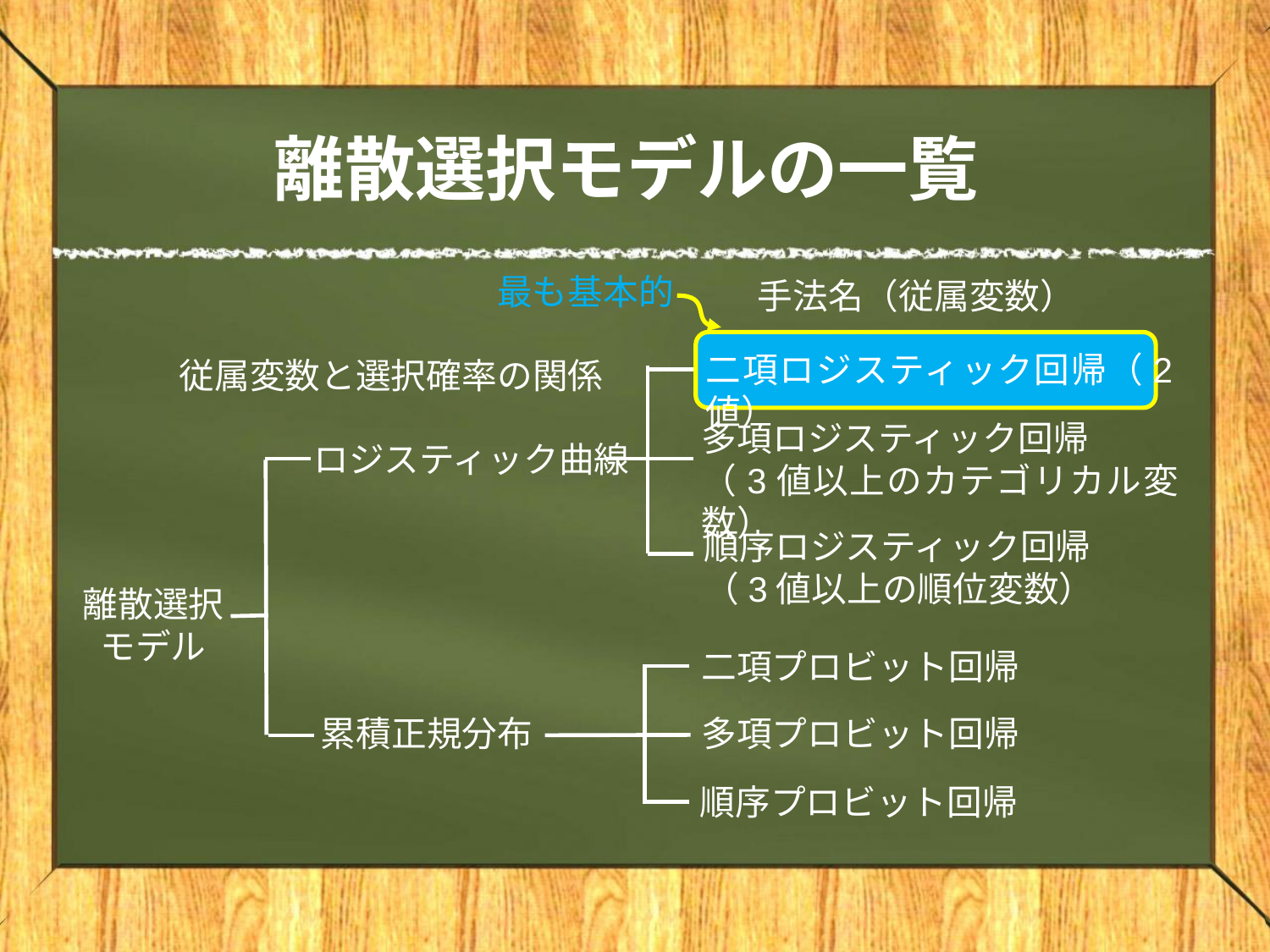

# 離散選択モデルの一覧
最も基本的
手法名（従属変数）

二項ロジスティック回帰（2値）
従属変数と選択確率の関係
多項ロジスティック回帰
（3値以上のカテゴリカル変数）
ロジスティック曲線
順序ロジスティック回帰
（3値以上の順位変数）
離散選択モデル
二項プロビット回帰
累積正規分布
多項プロビット回帰
順序プロビット回帰